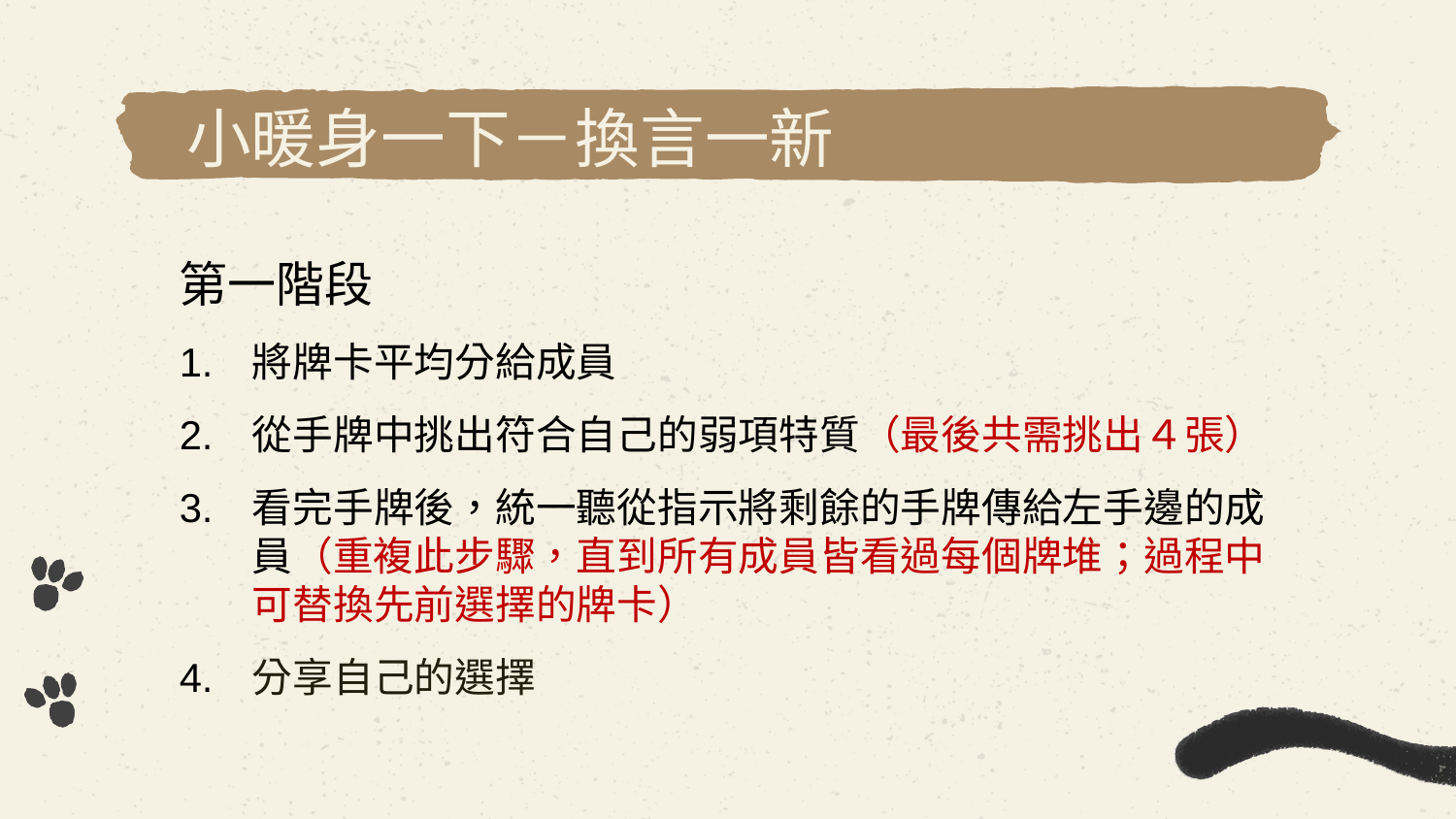

小暖身一下－換言一新
第一階段
將牌卡平均分給成員
從手牌中挑出符合自己的弱項特質（最後共需挑出４張）
看完手牌後，統一聽從指示將剩餘的手牌傳給左手邊的成員（重複此步驟，直到所有成員皆看過每個牌堆；過程中可替換先前選擇的牌卡）
分享自己的選擇